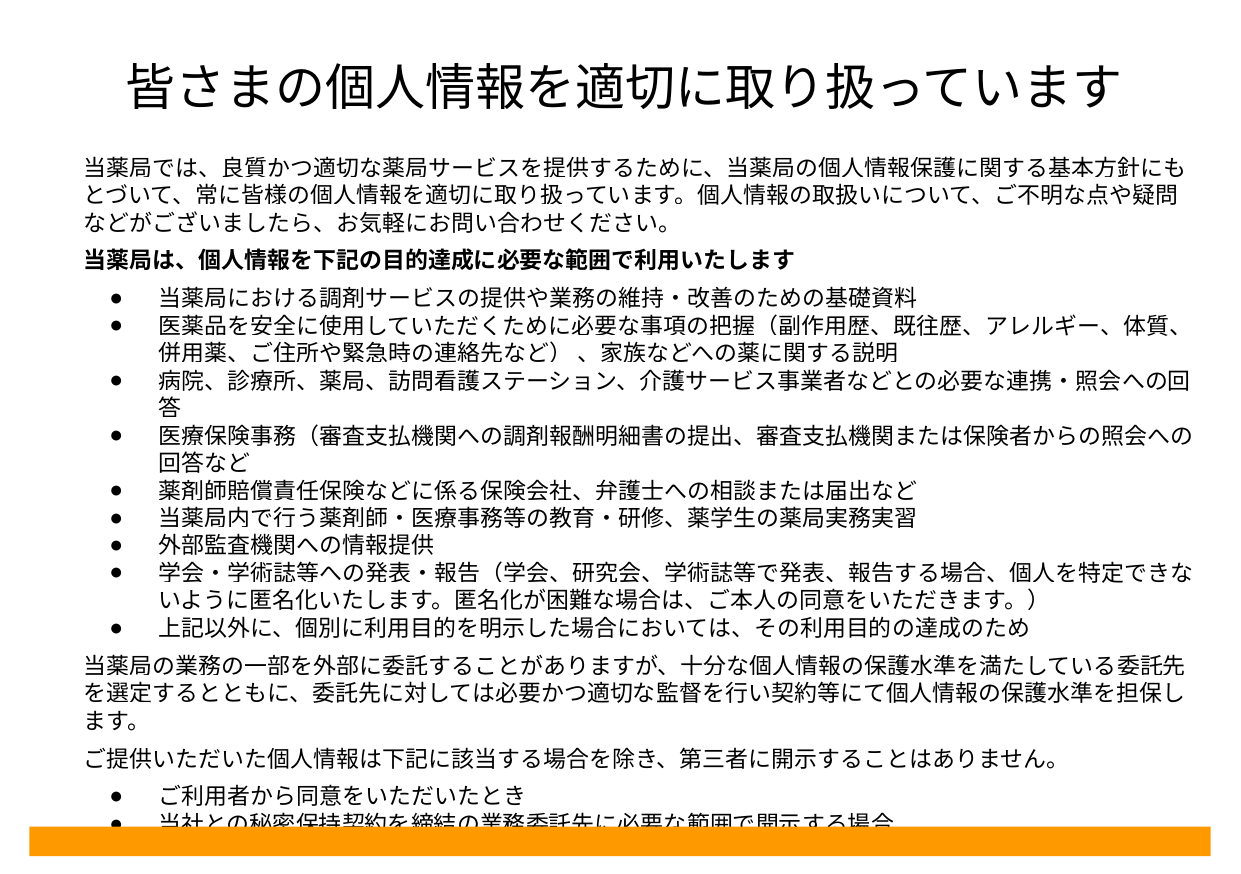

皆さまの個人情報を適切に取り扱っています
# 当薬局では、良質かつ適切な薬局サービスを提供するために、当薬局の個人情報保護に関する基本方針にもとづいて、常に皆様の個人情報を適切に取り扱っています。個人情報の取扱いについて、ご不明な点や疑問などがございましたら、お気軽にお問い合わせください。
当薬局は、個人情報を下記の目的達成に必要な範囲で利用いたします
当薬局における調剤サービスの提供や業務の維持・改善のための基礎資料
医薬品を安全に使用していただくために必要な事項の把握（副作用歴、既往歴、アレルギー、体質、併用薬、ご住所や緊急時の連絡先など） 、家族などへの薬に関する説明
病院、診療所、薬局、訪問看護ステーション、介護サービス事業者などとの必要な連携・照会への回答
医療保険事務（審査支払機関への調剤報酬明細書の提出、審査支払機関または保険者からの照会への回答など
薬剤師賠償責任保険などに係る保険会社、弁護士への相談または届出など
当薬局内で行う薬剤師・医療事務等の教育・研修、薬学生の薬局実務実習
外部監査機関への情報提供
学会・学術誌等への発表・報告（学会、研究会、学術誌等で発表、報告する場合、個人を特定できないように匿名化いたします。匿名化が困難な場合は、ご本人の同意をいただきます。）
上記以外に、個別に利用目的を明示した場合においては、その利用目的の達成のため
当薬局の業務の一部を外部に委託することがありますが、十分な個人情報の保護水準を満たしている委託先を選定するとともに、委託先に対しては必要かつ適切な監督を行い契約等にて個人情報の保護水準を担保します。
ご提供いただいた個人情報は下記に該当する場合を除き、第三者に開示することはありません。
ご利用者から同意をいただいたとき
当社との秘密保持契約を締結の業務委託先に必要な範囲で開示する場合